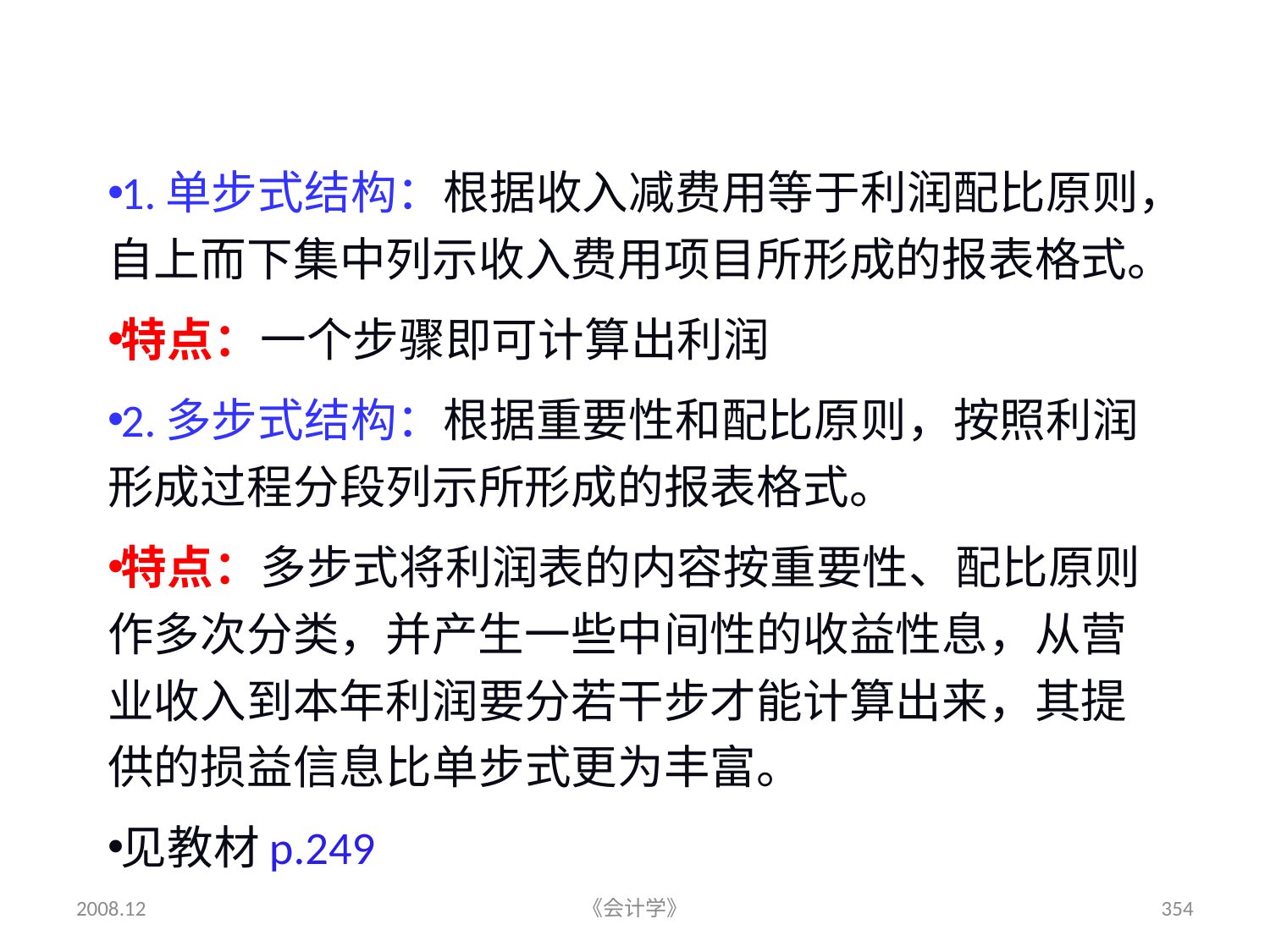

# 二、利润表的格式及结构
1.单步式结构：根据收入减费用等于利润配比原则，自上而下集中列示收入费用项目所形成的报表格式。
特点：一个步骤即可计算出利润
2.多步式结构：根据重要性和配比原则，按照利润形成过程分段列示所形成的报表格式。
特点：多步式将利润表的内容按重要性、配比原则作多次分类，并产生一些中间性的收益性息，从营业收入到本年利润要分若干步才能计算出来，其提供的损益信息比单步式更为丰富。
见教材p.249
2008.12
《会计学》
354